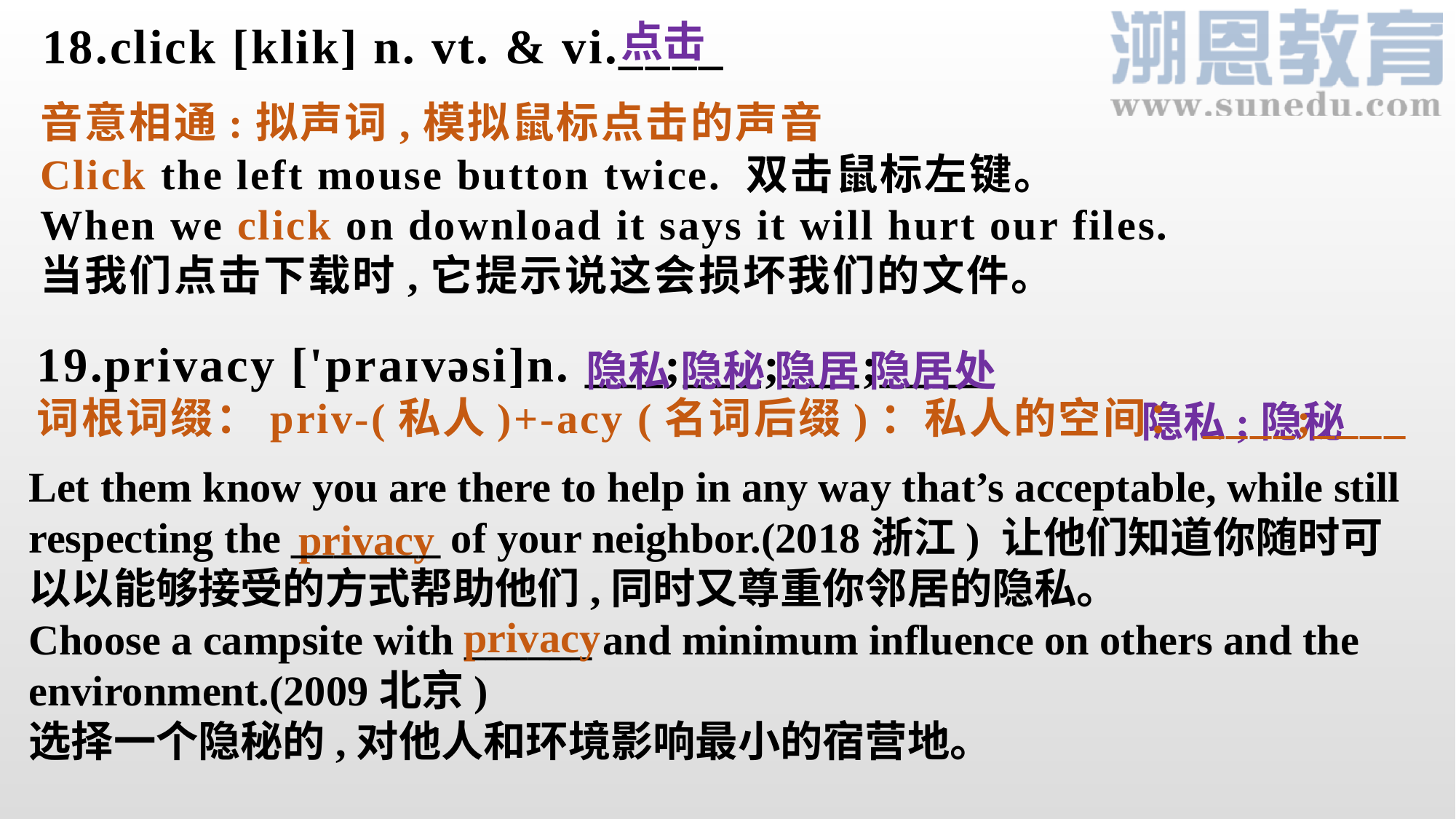

18.click [klik] n. vt. & vi.____
点击
# 音意相通:拟声词,模拟鼠标点击的声音 Click the left mouse button twice. 双击鼠标左键。 When we click on download it says it will hurt our files. 当我们点击下载时,它提示说这会损坏我们的文件。
隐私 隐秘 隐居 隐居处
19.privacy ['praɪvəsi]n. ___;___;___;____
词根词缀：priv-(私人)+-acy (名词后缀)：私人的空间：____;____
隐私;隐秘
Let them know you are there to help in any way that’s acceptable, while still respecting the _______ of your neighbor.(2018浙江) 让他们知道你随时可以以能够接受的方式帮助他们,同时又尊重你邻居的隐私。
Choose a campsite with ______ and minimum influence on others and the environment.(2009北京)
选择一个隐秘的,对他人和环境影响最小的宿营地。
privacy
privacy